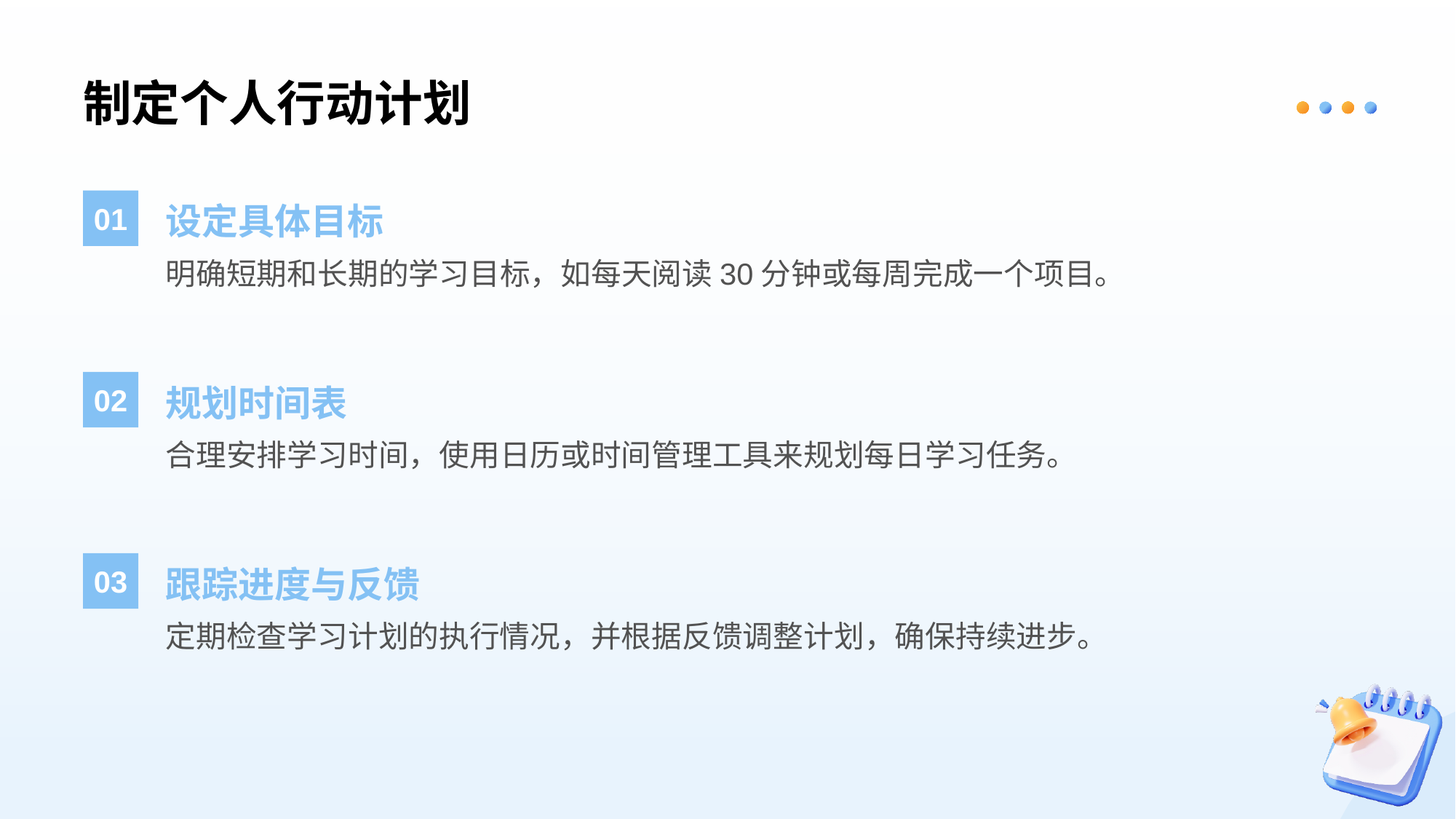

# 制定个人行动计划
01
设定具体目标
明确短期和长期的学习目标，如每天阅读30分钟或每周完成一个项目。
02
规划时间表
合理安排学习时间，使用日历或时间管理工具来规划每日学习任务。
03
跟踪进度与反馈
定期检查学习计划的执行情况，并根据反馈调整计划，确保持续进步。